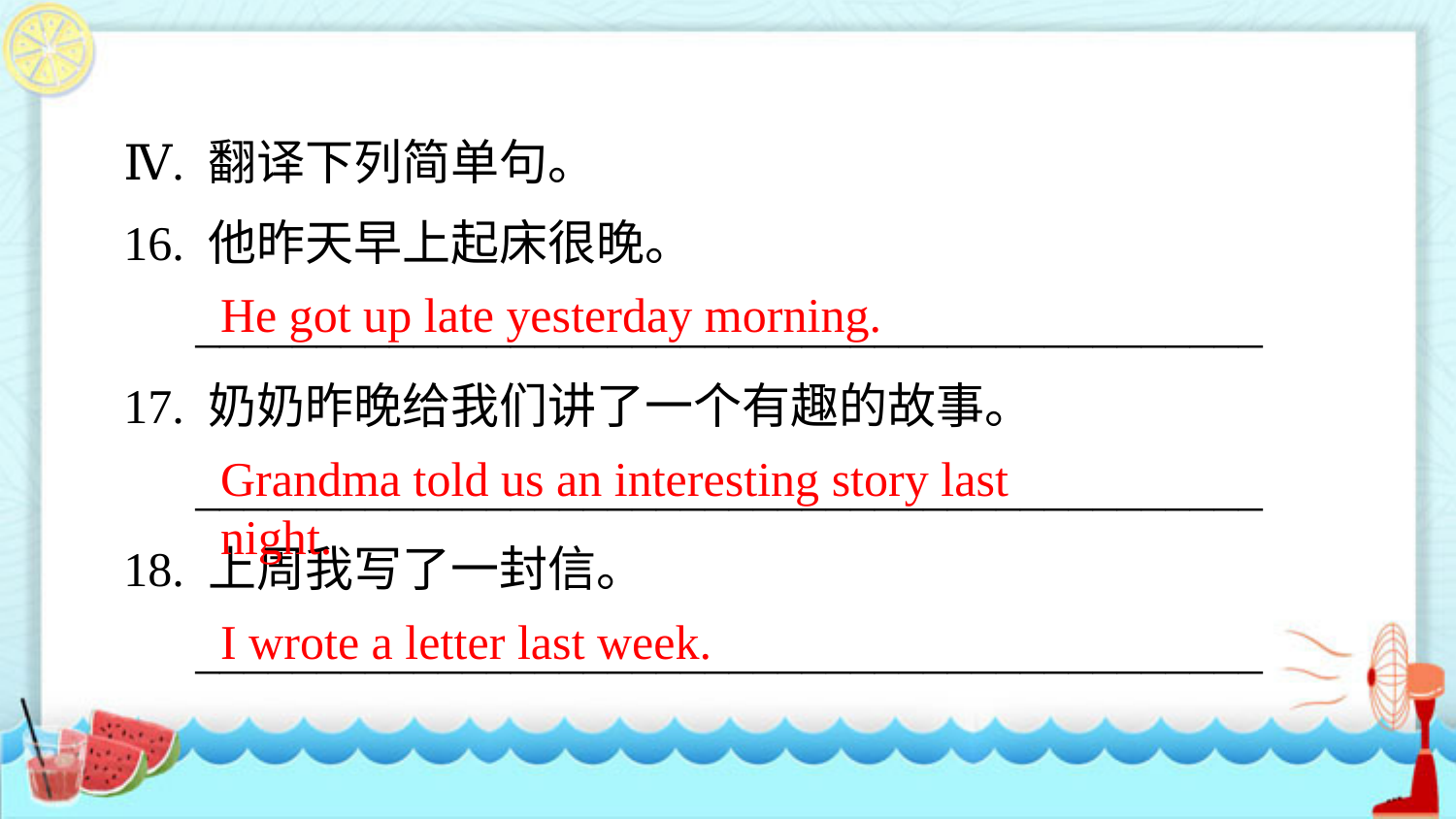

Ⅳ. 翻译下列简单句。
16. 他昨天早上起床很晚。
____________________________________________
17. 奶奶昨晚给我们讲了一个有趣的故事。
____________________________________________
18. 上周我写了一封信。
____________________________________________
He got up late yesterday morning.
Grandma told us an interesting story last night.
I wrote a letter last week.